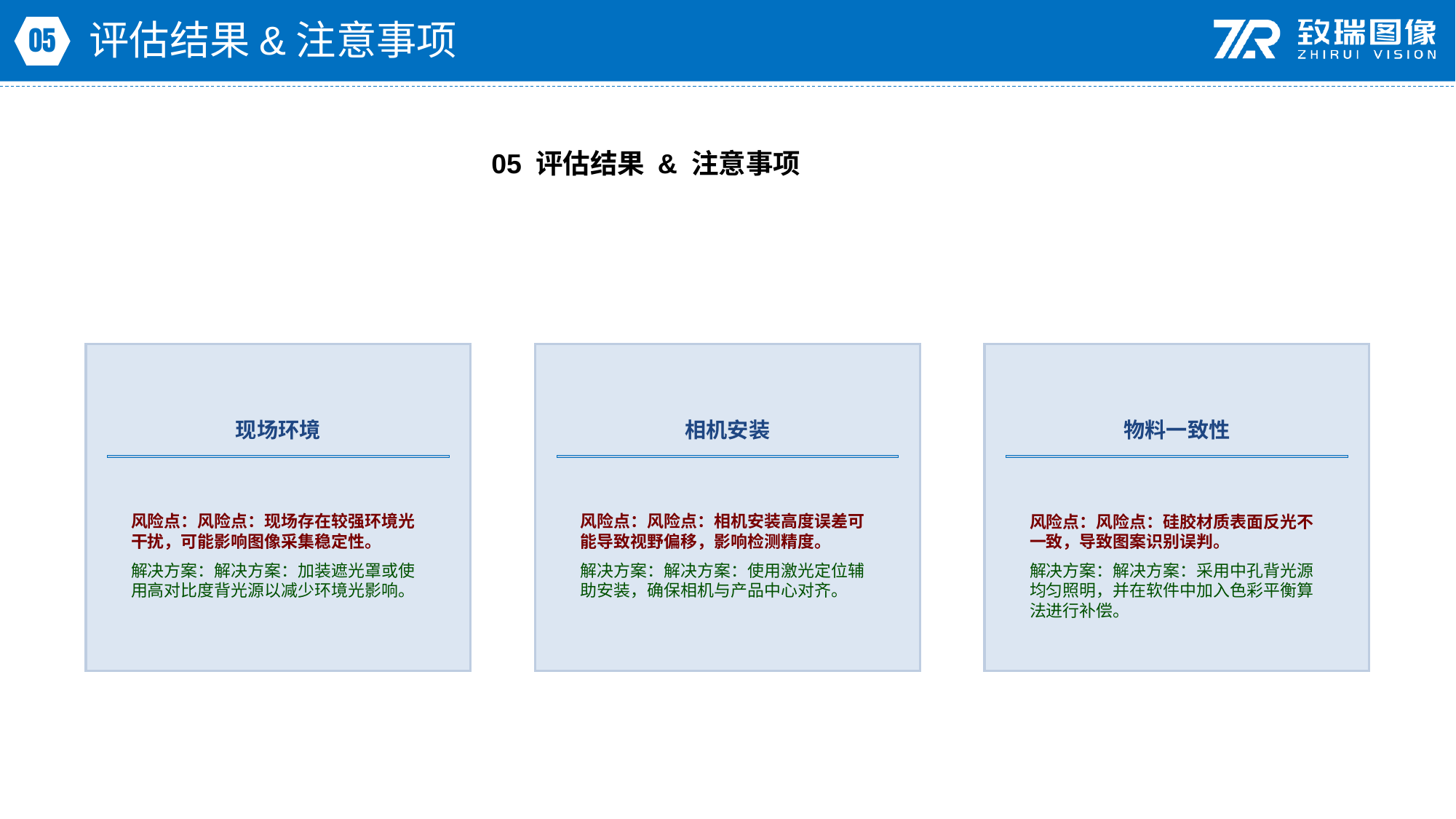

评估结果&注意事项
05

05 评估结果 & 注意事项

现场环境

相机安装

物料一致性

风险点：风险点：现场存在较强环境光干扰，可能影响图像采集稳定性。
解决方案：解决方案：加装遮光罩或使用高对比度背光源以减少环境光影响。

风险点：风险点：相机安装高度误差可能导致视野偏移，影响检测精度。
解决方案：解决方案：使用激光定位辅助安装，确保相机与产品中心对齐。

风险点：风险点：硅胶材质表面反光不一致，导致图案识别误判。
解决方案：解决方案：采用中孔背光源均匀照明，并在软件中加入色彩平衡算法进行补偿。